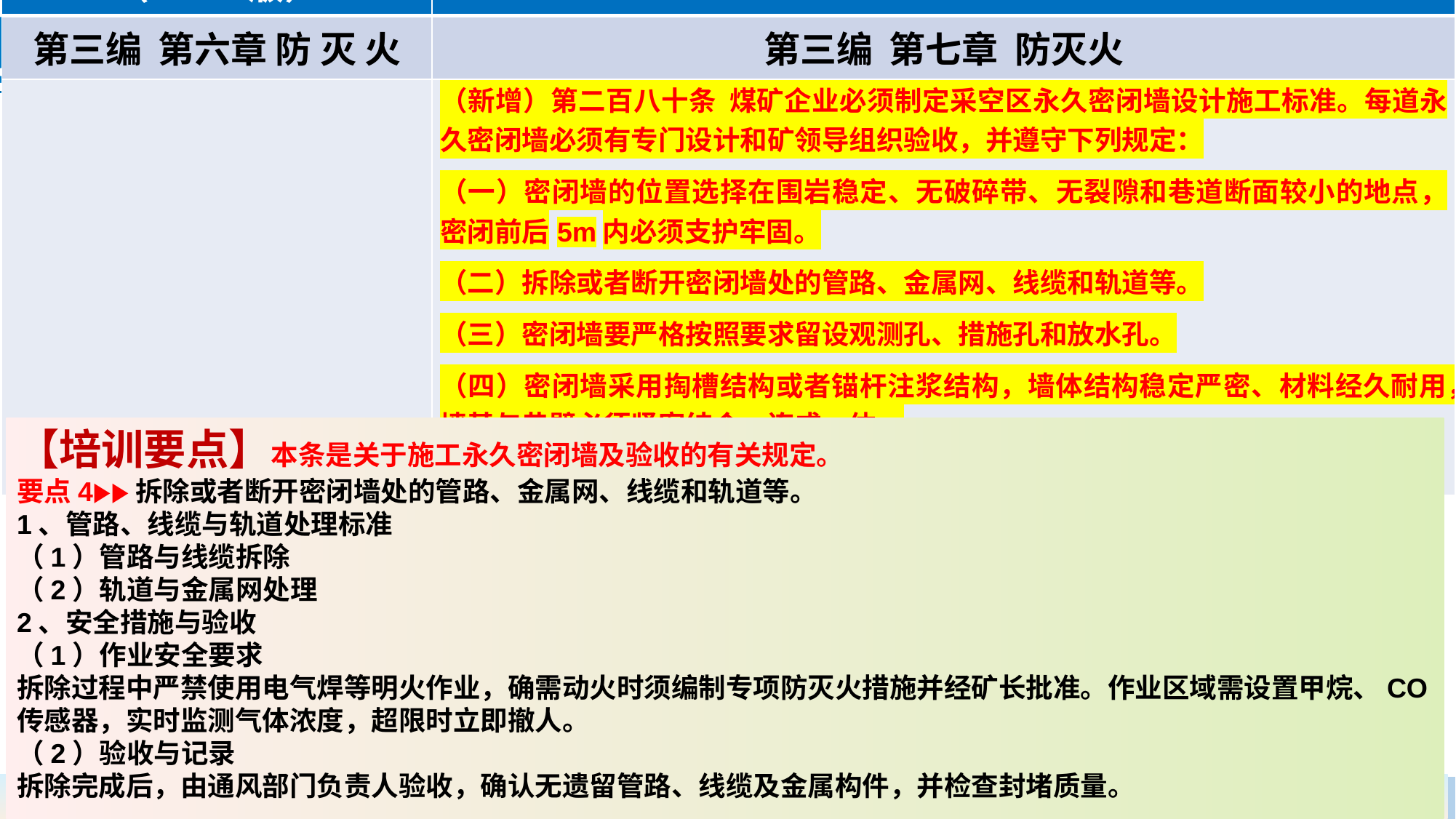

| 《煤矿安全规程》（2022版） | 《煤矿安全规程》（2025版） |
| --- | --- |
| 第三编 第六章 防 灭 火 | 第三编 第七章 防灭火 |
|  | （新增）第二百八十条 煤矿企业必须制定采空区永久密闭墙设计施工标准。每道永久密闭墙必须有专门设计和矿领导组织验收，并遵守下列规定： （一）密闭墙的位置选择在围岩稳定、无破碎带、无裂隙和巷道断面较小的地点，密闭前后5m内必须支护牢固。 （二）拆除或者断开密闭墙处的管路、金属网、线缆和轨道等。 （三）密闭墙要严格按照要求留设观测孔、措施孔和放水孔。 （四）密闭墙采用掏槽结构或者锚杆注浆结构，墙体结构稳定严密、材料经久耐用，墙基与巷壁必须紧密结合，连成一体。 （五）验收时需进行现场检查和测试，确保密闭墙的各项指标符合要求。 |
【培训要点】本条是关于施工永久密闭墙及验收的有关规定。
要点4▶▶拆除或者断开密闭墙处的管路、金属网、线缆和轨道等。
1、管路、线缆与轨道处理标准
（1）‌管路与线缆拆除‌
（2）‌轨道与金属网处理‌
2、安全措施与验收
（1）‌作业安全要求‌
拆除过程中严禁使用电气焊等明火作业，确需动火时须编制专项防灭火措施并经矿长批准‌。作业区域需设置甲烷、CO传感器，实时监测气体浓度，超限时立即撤人‌。
（2）‌验收与记录‌
拆除完成后，由通风部门负责人验收，确认无遗留管路、线缆及金属构件，并检查封堵质量。